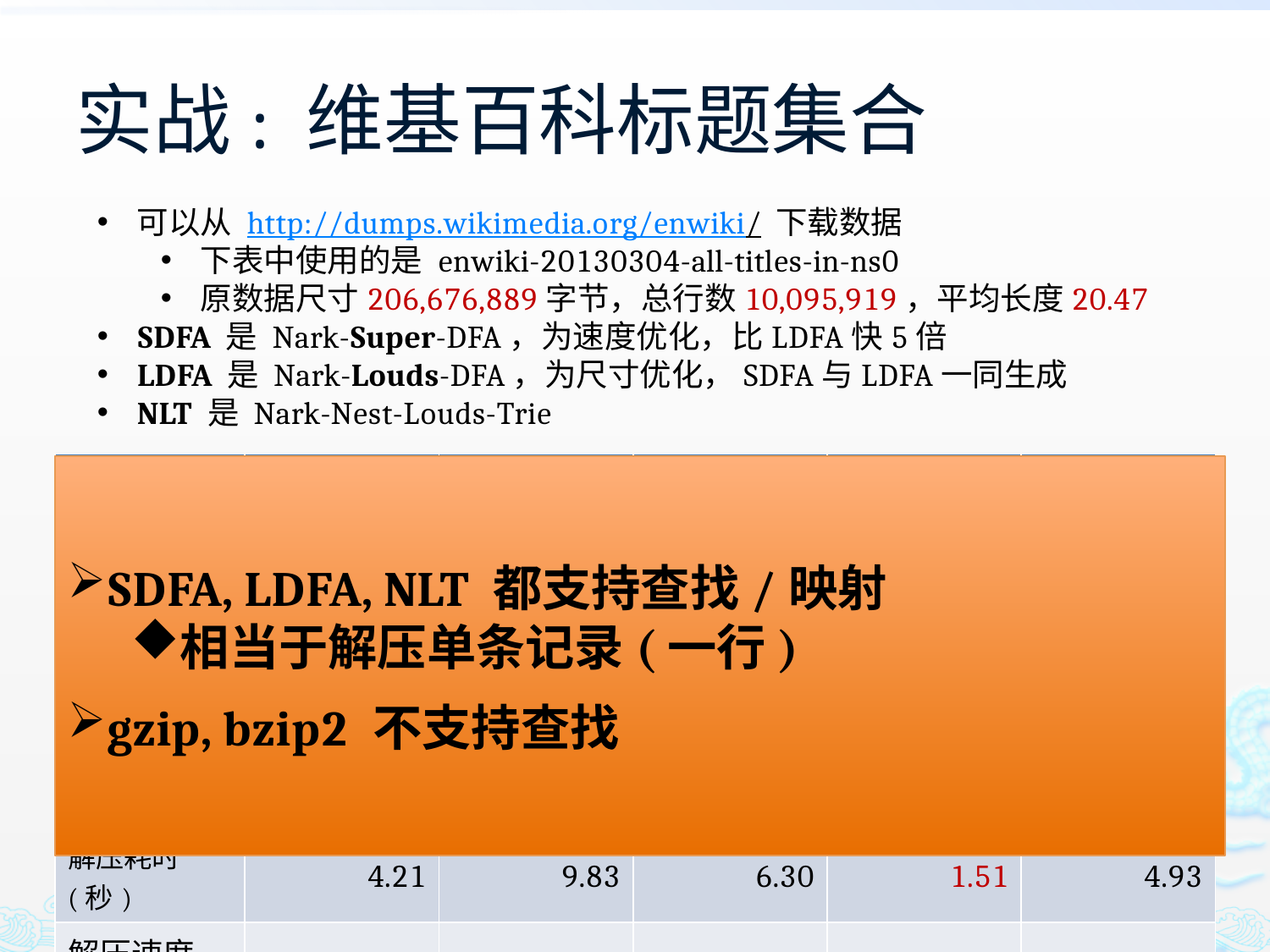

# 实战: 维基百科标题集合
可以从 http://dumps.wikimedia.org/enwiki/ 下载数据
下表中使用的是 enwiki-20130304-all-titles-in-ns0
原数据尺寸206,676,889字节，总行数10,095,919，平均长度20.47
SDFA 是 Nark-Super-DFA，为速度优化，比LDFA快5倍
LDFA 是 Nark-Louds-DFA，为尺寸优化，SDFA与LDFA一同生成
NLT 是 Nark-Nest-Louds-Trie
| 文件 | SDFA | LDFA | NLT | gzip | bzip2 |
| --- | --- | --- | --- | --- | --- |
| 尺寸(字节) | 101,969,024 | 57,955,904 | 51,450,880 | 56,526,227 | 53,958,981 |
| 压缩率 | 2.03 | 3.57 | 4.02 | 3.66 | 3.83 |
| 平均长度 | 10.10 | 5.74 | 5.10 | 5.60 | 5.34 |
| 压缩耗时(秒) | 20.58 | 20.58 | 23.89 | 7.31 | 14.46 |
| 解压耗时(秒) | 4.21 | 9.83 | 6.30 | 1.51 | 4.93 |
| 解压速度(MB/秒) | 49.09 | 21.03 | 32.81 | 136.87 | 41.92 |
SDFA, LDFA, NLT 都支持查找/映射
相当于解压单条记录(一行)
gzip, bzip2 不支持查找